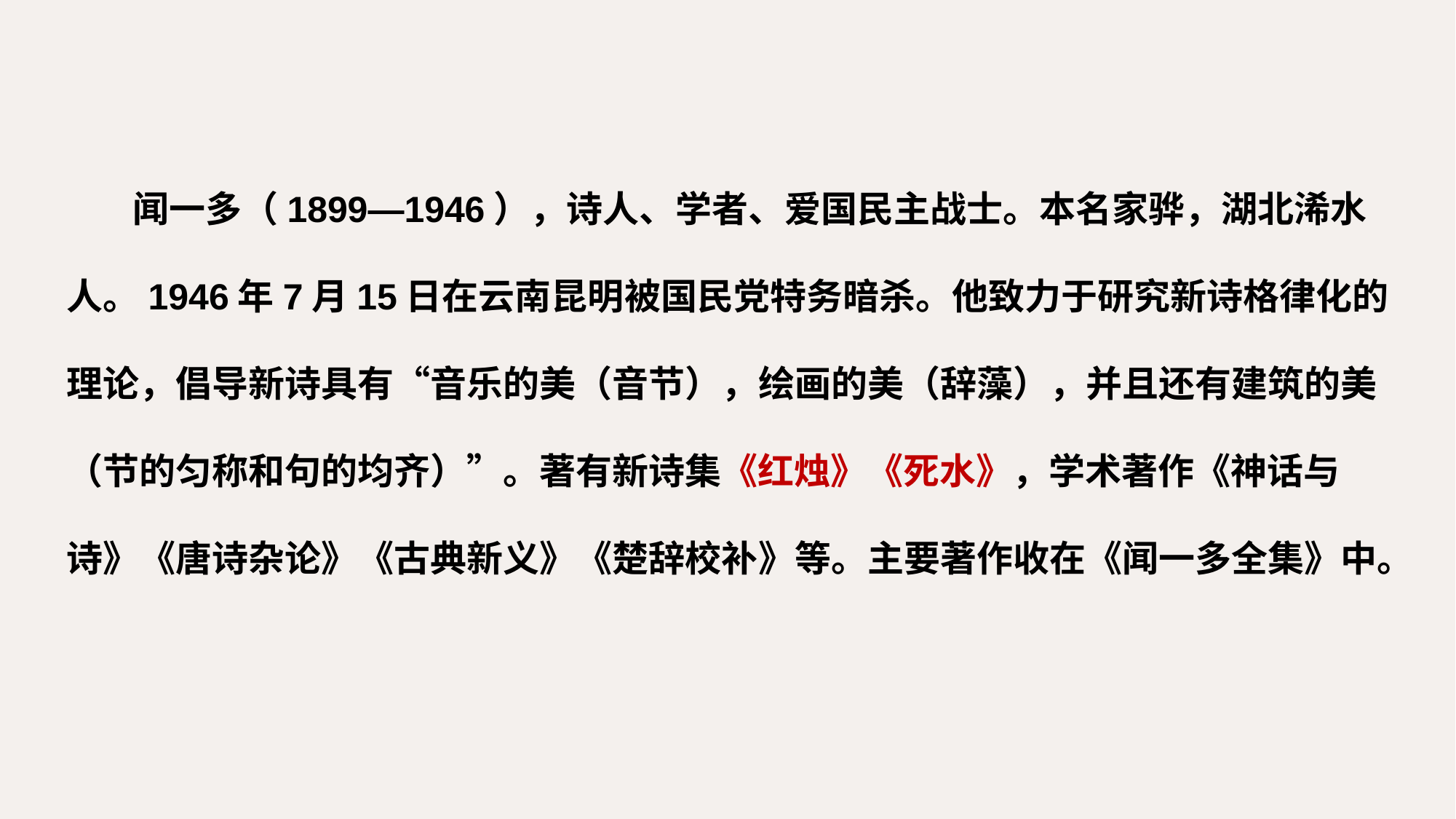

闻一多（1899—1946），诗人、学者、爱国民主战士。本名家骅，湖北浠水人。1946年7月15日在云南昆明被国民党特务暗杀。他致力于研究新诗格律化的理论，倡导新诗具有“音乐的美（音节），绘画的美（辞藻），并且还有建筑的美（节的匀称和句的均齐）”。著有新诗集《红烛》《死水》，学术著作《神话与诗》《唐诗杂论》《古典新义》《楚辞校补》等。主要著作收在《闻一多全集》中。